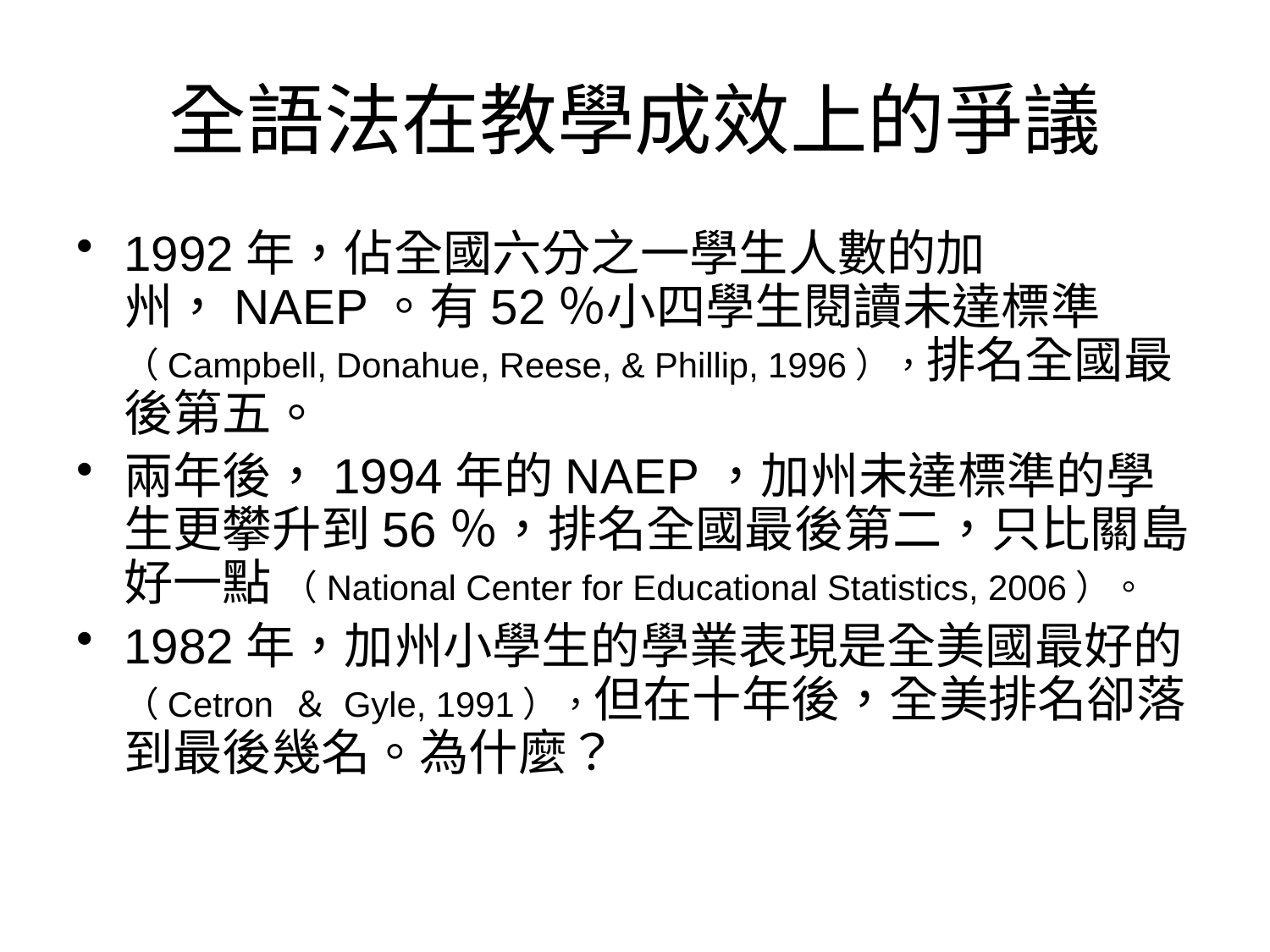

# 全語法在教學成效上的爭議
1992年，佔全國六分之一學生人數的加州，NAEP。有52％小四學生閱讀未達標準 （Campbell, Donahue, Reese, & Phillip, 1996），排名全國最後第五。
兩年後，1994年的NAEP，加州未達標準的學生更攀升到56％，排名全國最後第二，只比關島好一點 （National Center for Educational Statistics, 2006）。
1982年，加州小學生的學業表現是全美國最好的 （Cetron ＆ Gyle, 1991），但在十年後，全美排名卻落到最後幾名。為什麼？